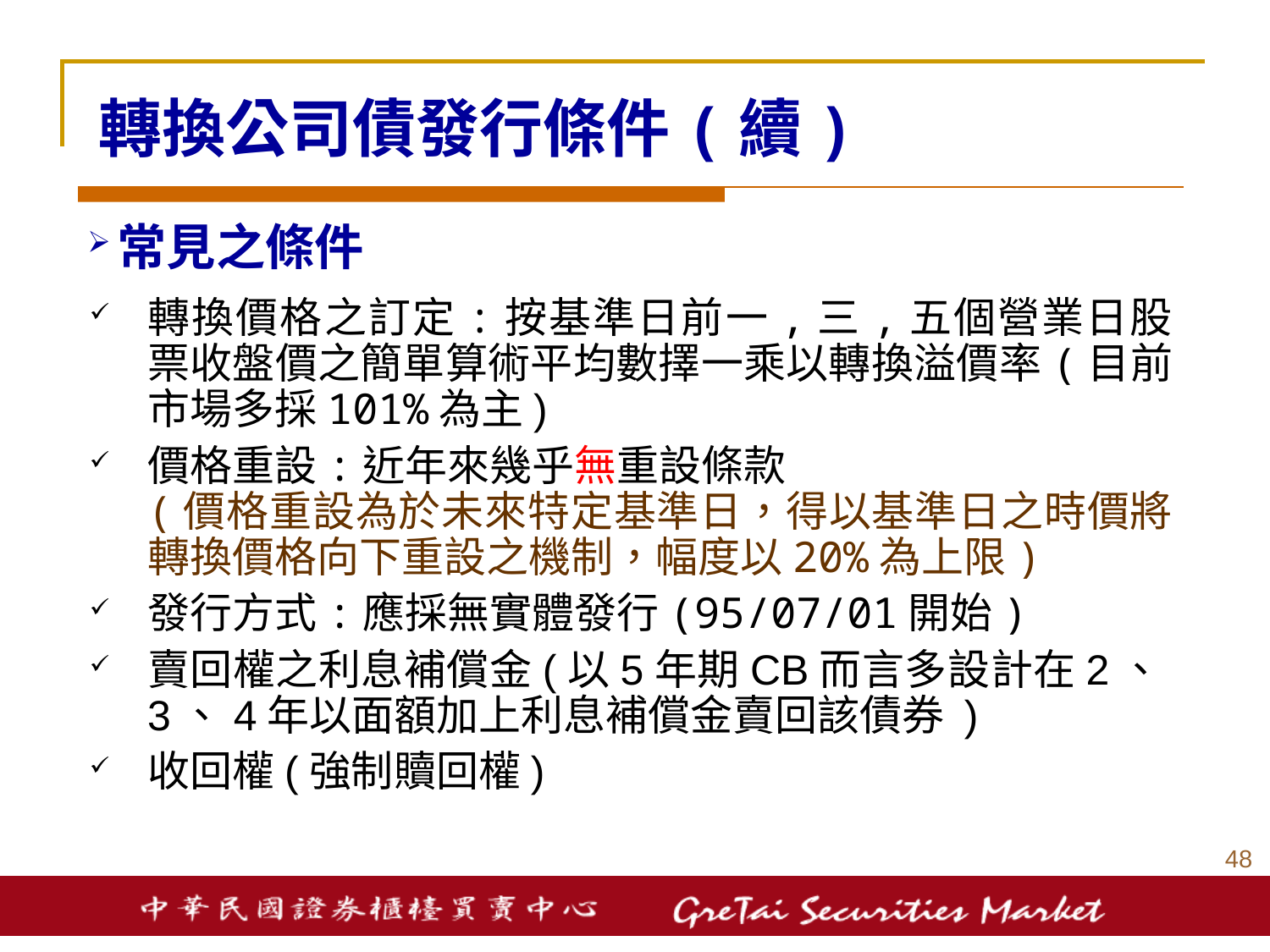

轉換公司債發行條件(續)

常見之條件
轉換價格之訂定:按基準日前一,三,五個營業日股票收盤價之簡單算術平均數擇一乘以轉換溢價率(目前市場多採101%為主)
價格重設:近年來幾乎無重設條款
	(價格重設為於未來特定基準日，得以基準日之時價將轉換價格向下重設之機制，幅度以20%為上限)
發行方式:應採無實體發行(95/07/01開始)
賣回權之利息補償金(以5年期CB而言多設計在2、3、4年以面額加上利息補償金賣回該債券 )
收回權(強制贖回權)

48